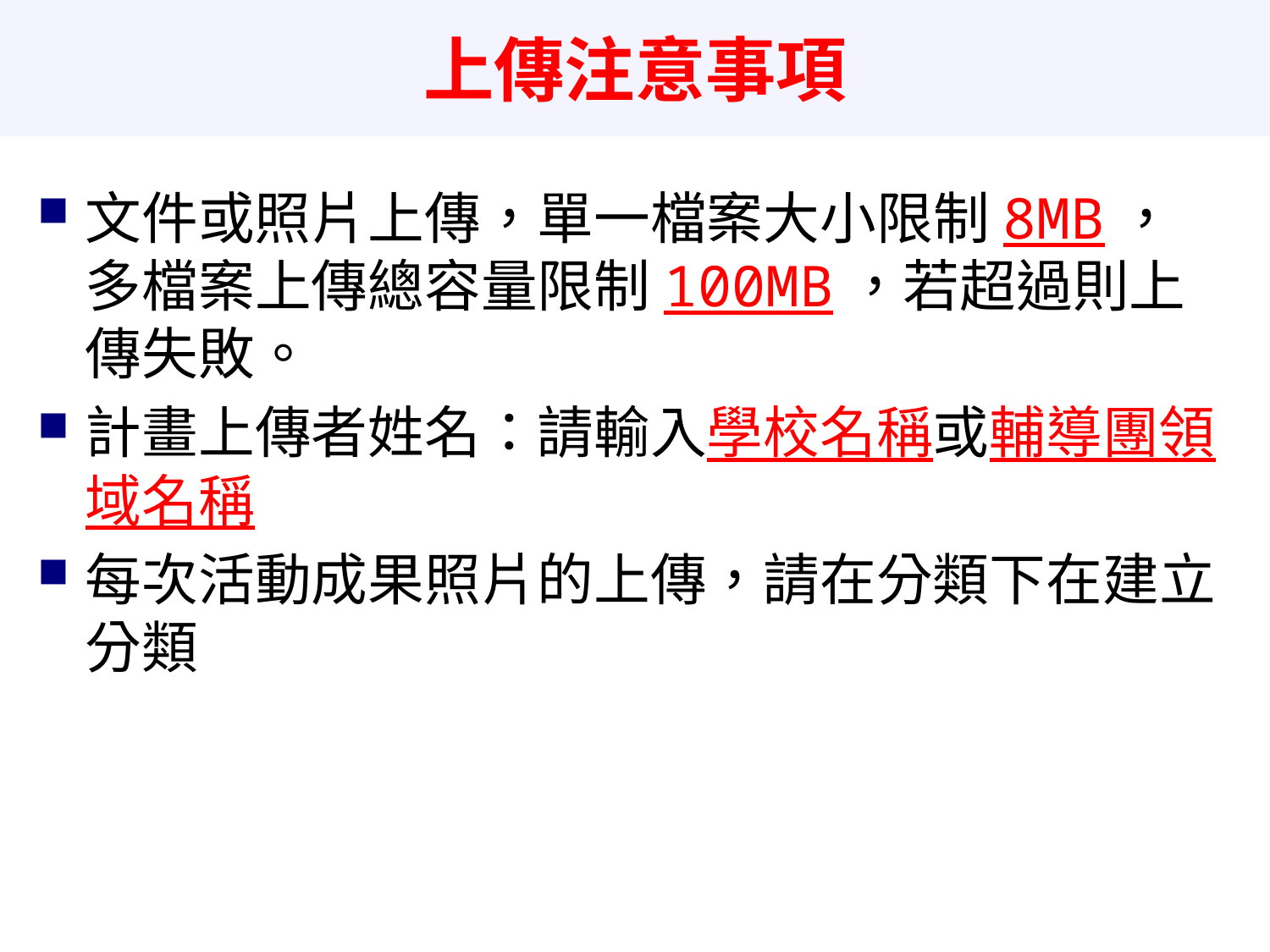

# 上傳注意事項
文件或照片上傳，單一檔案大小限制8MB，多檔案上傳總容量限制100MB，若超過則上傳失敗。
計畫上傳者姓名：請輸入學校名稱或輔導團領域名稱
每次活動成果照片的上傳，請在分類下在建立分類